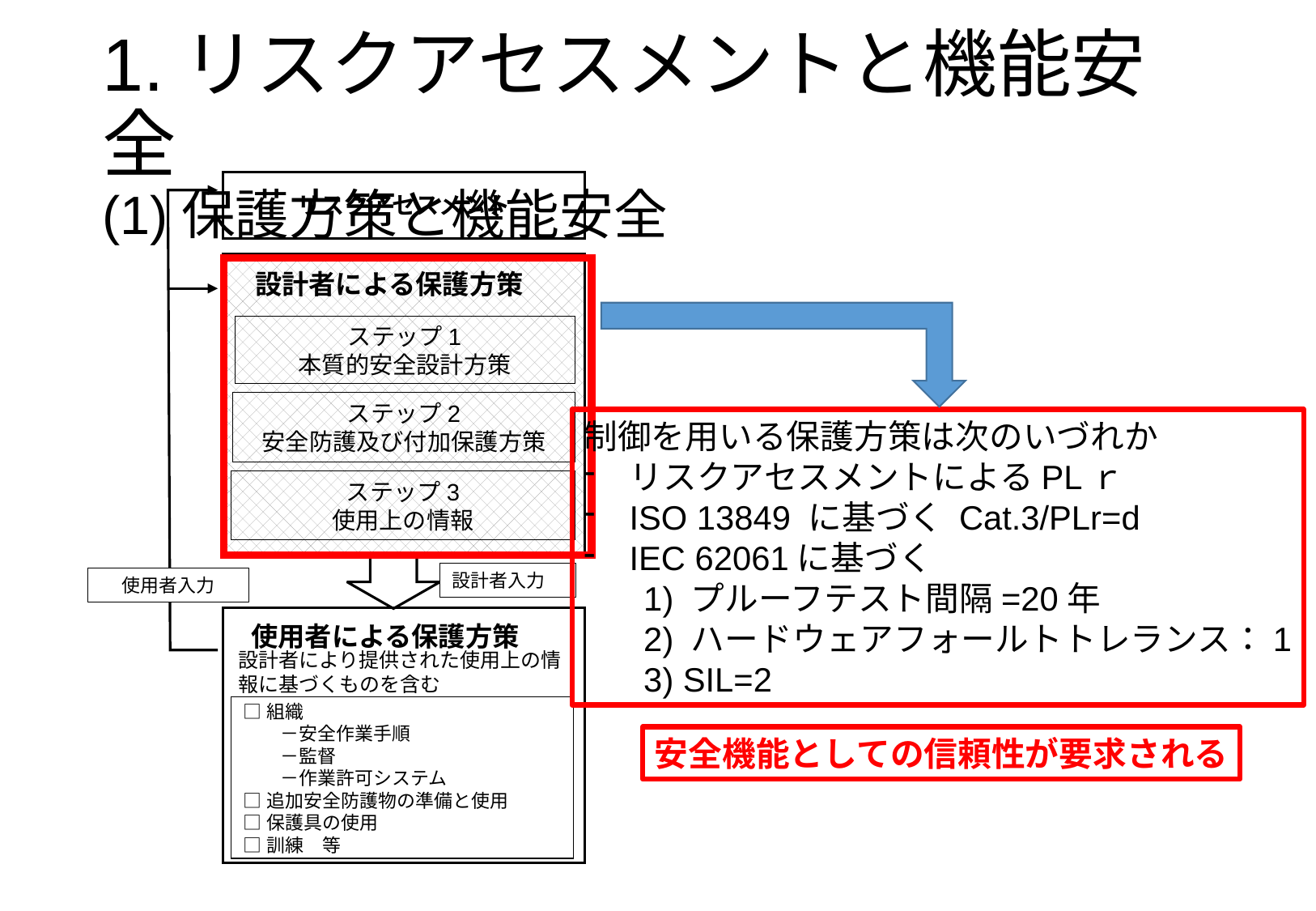

# 1.リスクアセスメントと機能安全 (1)保護方策と機能安全
リスクアセスメント

使用者入力

設計者による保護方策

ステップ1
本質的安全設計方策
ステップ2
安全防護及び付加保護方策
制御を用いる保護方策は次のいづれか
リスクアセスメントによるPLｒ
ISO 13849 に基づく Cat.3/PLr=d
IEC 62061に基づく
	1) プルーフテスト間隔=20年
	2) ハードウェアフォールトトレランス：1
	3) SIL=2
ステップ3
使用上の情報

設計者入力

使用者による保護方策
設計者により提供された使用上の情報に基づくものを含む
□組織
　　－安全作業手順
　　－監督
　　－作業許可システム
□追加安全防護物の準備と使用
□保護具の使用
□訓練　等
安全機能としての信頼性が要求される